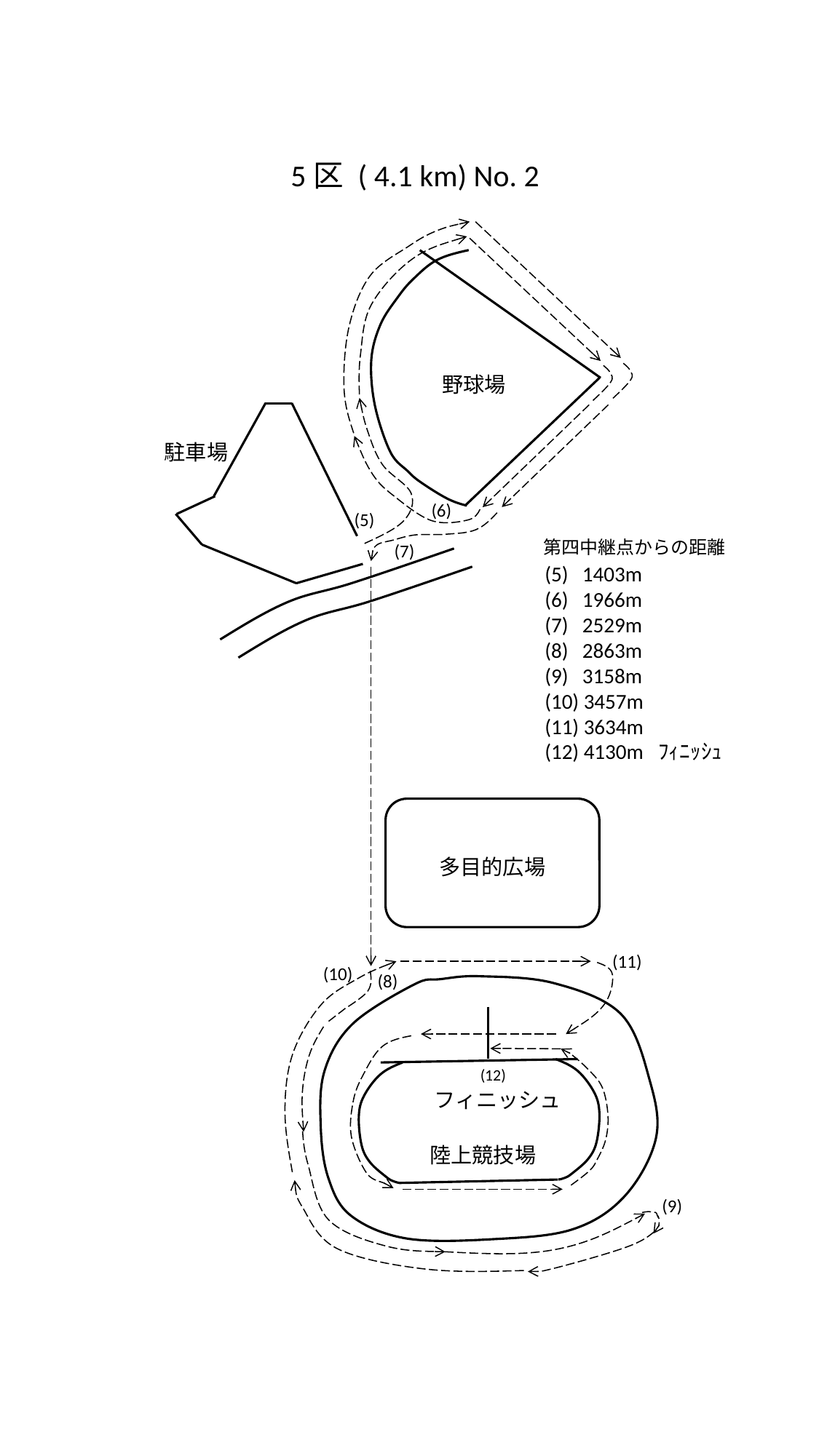

5区 ( 4.1 km) No. 2

野球場

駐車場

(6)
(5)

第四中継点からの距離
(7)

(5)   1403m
(6)   1966m
(7)   2529m
(8)   2863m
(9)   3158m
(10) 3457m
(11) 3634m
(12) 4130m  ﾌｨﾆｯｼｭ

多目的広場
(11)
(10)

(8)

(12)

フィニッシュ

陸上競技場

(9)